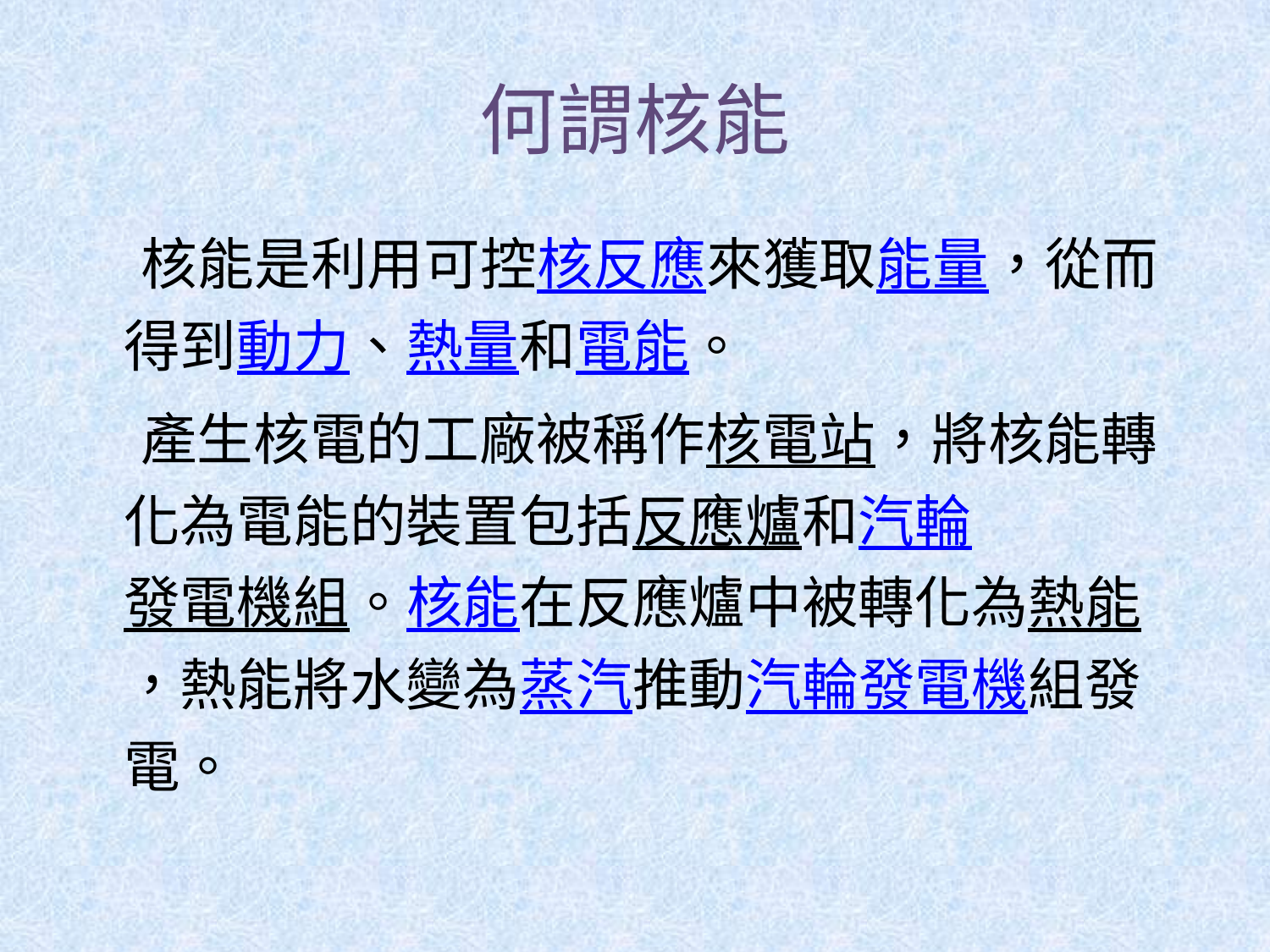

# 何謂核能
    核能是利用可控核反應來獲取能量，從而得到動力、熱量和電能。
    產生核電的工廠被稱作核電站，將核能轉化為電能的裝置包括反應爐和汽輪發電機組。核能在反應爐中被轉化為熱能，熱能將水變為蒸汽推動汽輪發電機組發電。